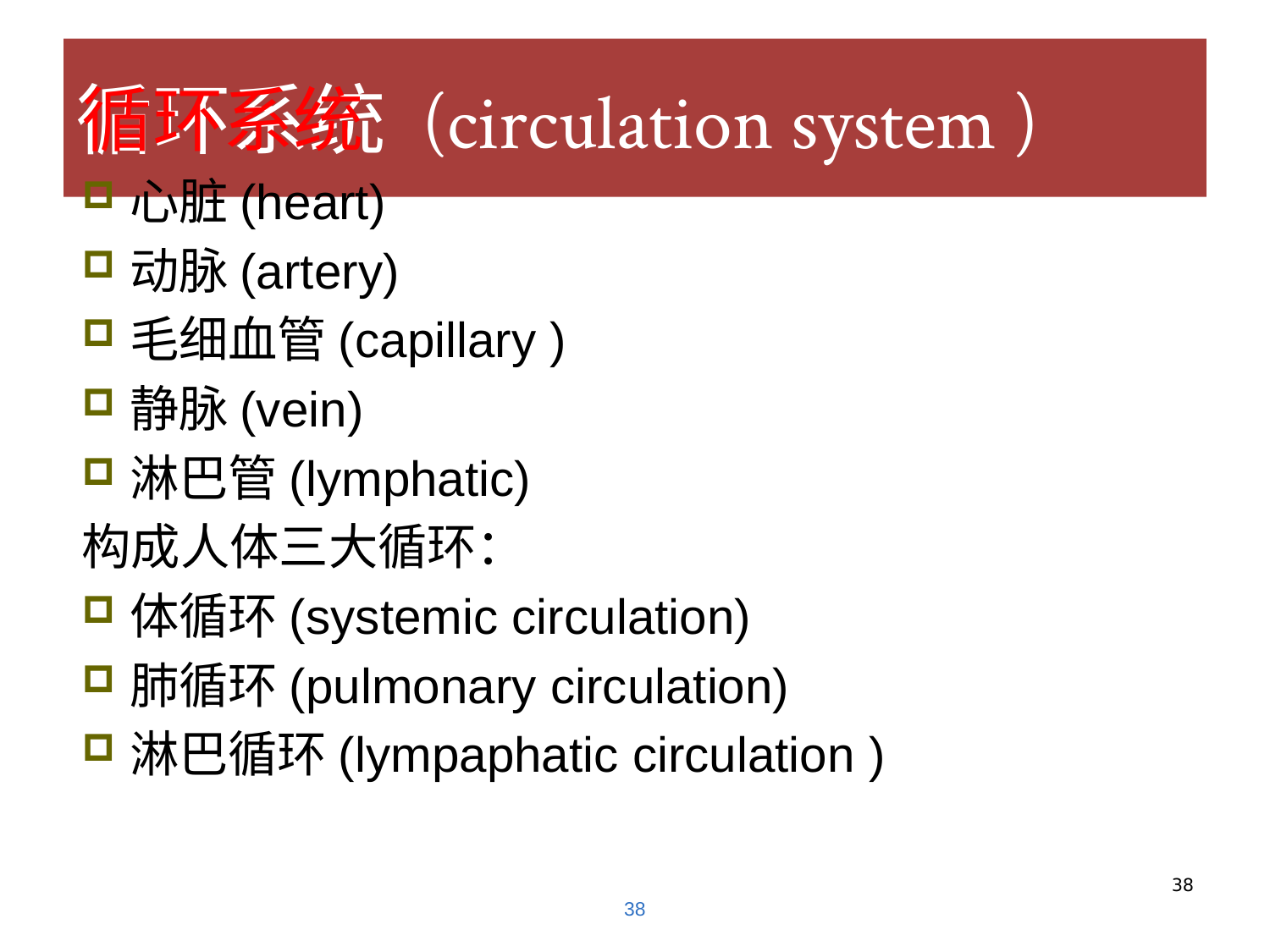

# 循环系统 (circulation system )
循环系统
心脏(heart)
动脉(artery)
毛细血管(capillary )
静脉(vein)
淋巴管(lymphatic)
构成人体三大循环：
体循环(systemic circulation)
肺循环(pulmonary circulation)
淋巴循环(lympaphatic circulation )

38
38